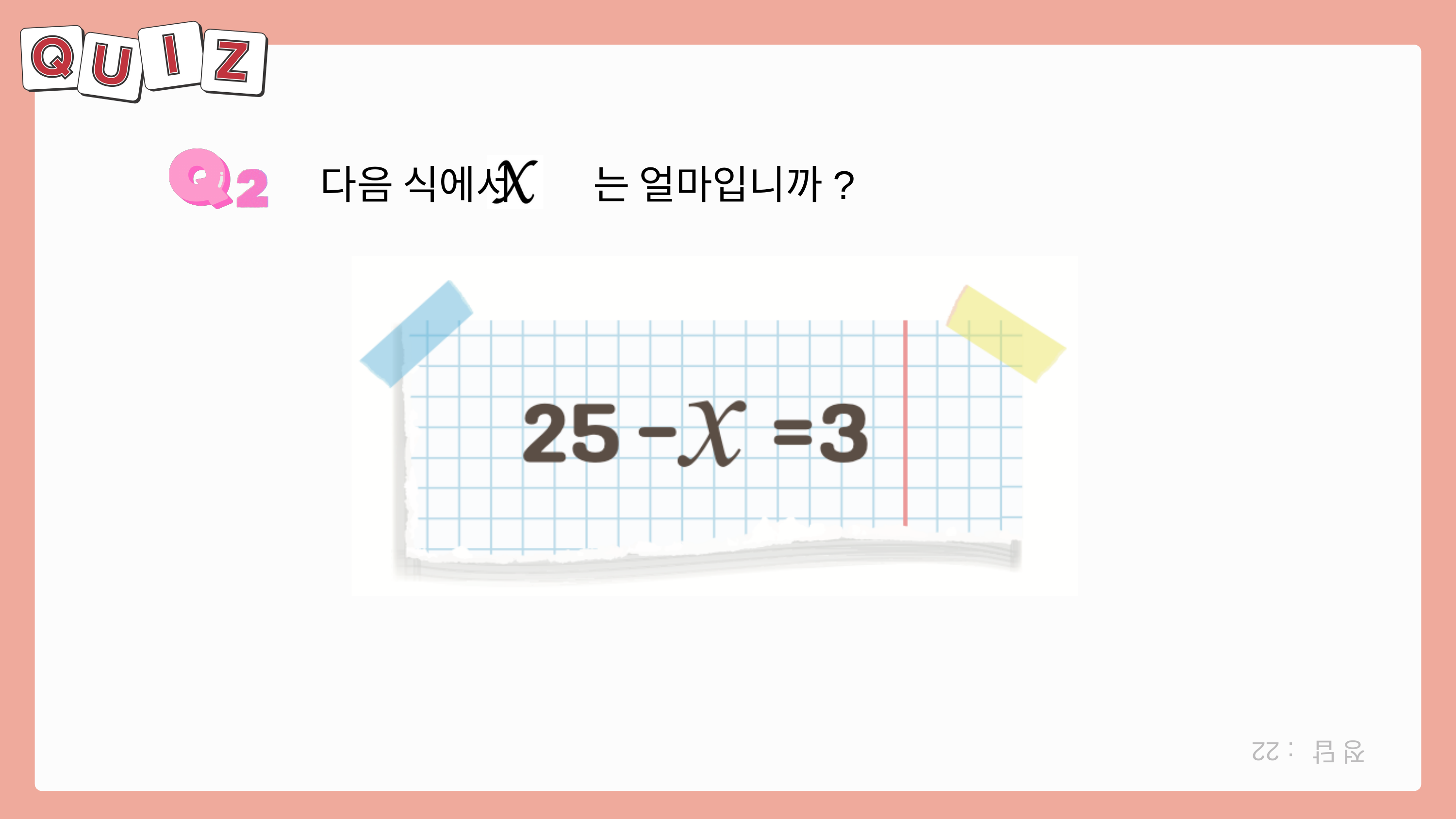

다음 식에서         는 얼마입니까?

정 답  : 22